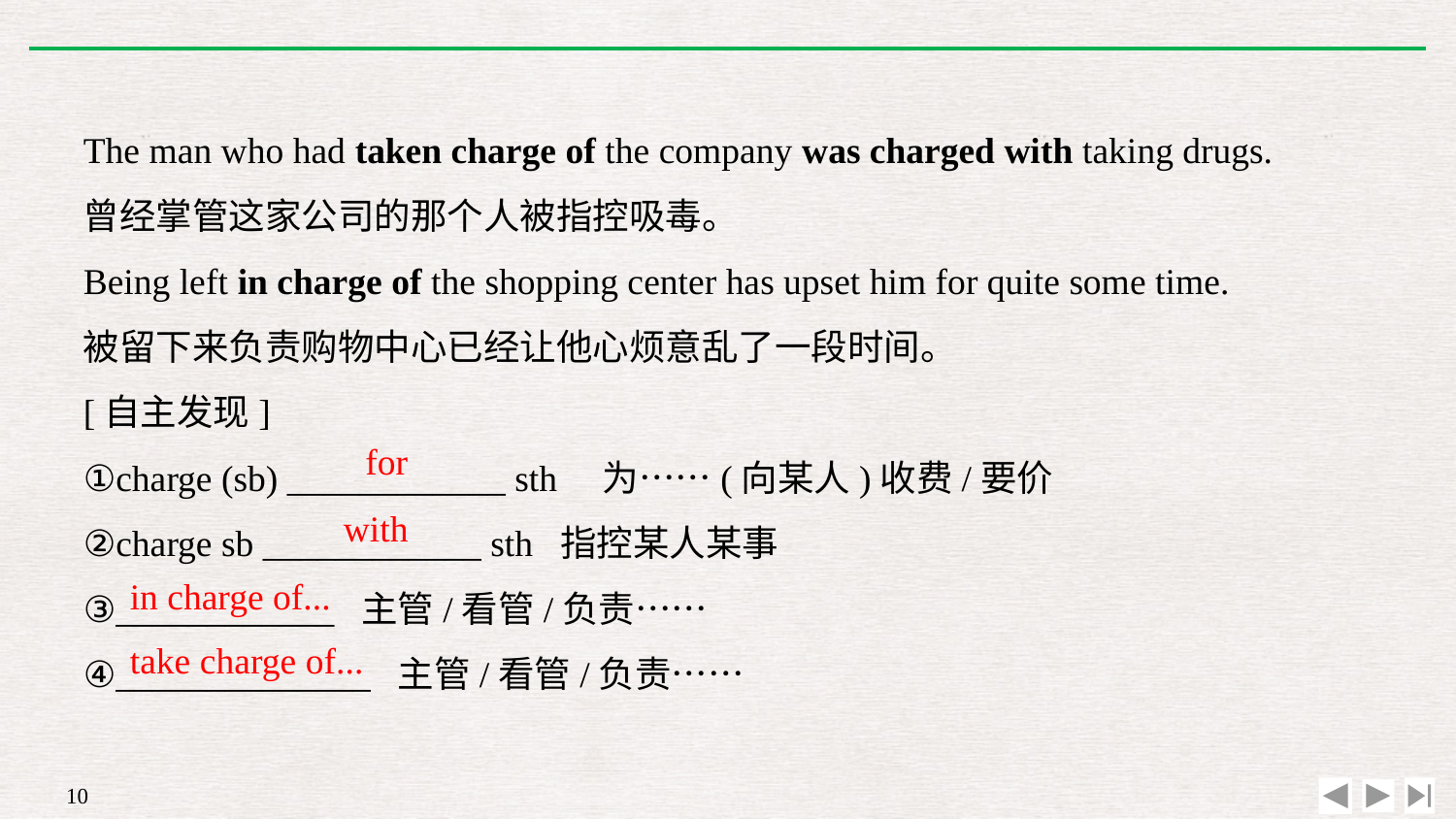

The man who had taken charge of the company was charged with taking drugs.
曾经掌管这家公司的那个人被指控吸毒。
Being left in charge of the shopping center has upset him for quite some time.
被留下来负责购物中心已经让他心烦意乱了一段时间。
[自主发现]
①charge (sb) ____________ sth　为……(向某人)收费/要价
②charge sb ____________ sth  指控某人某事
③____________  主管/看管/负责……
④______________  主管/看管/负责……
for
with
in charge of...
take charge of...